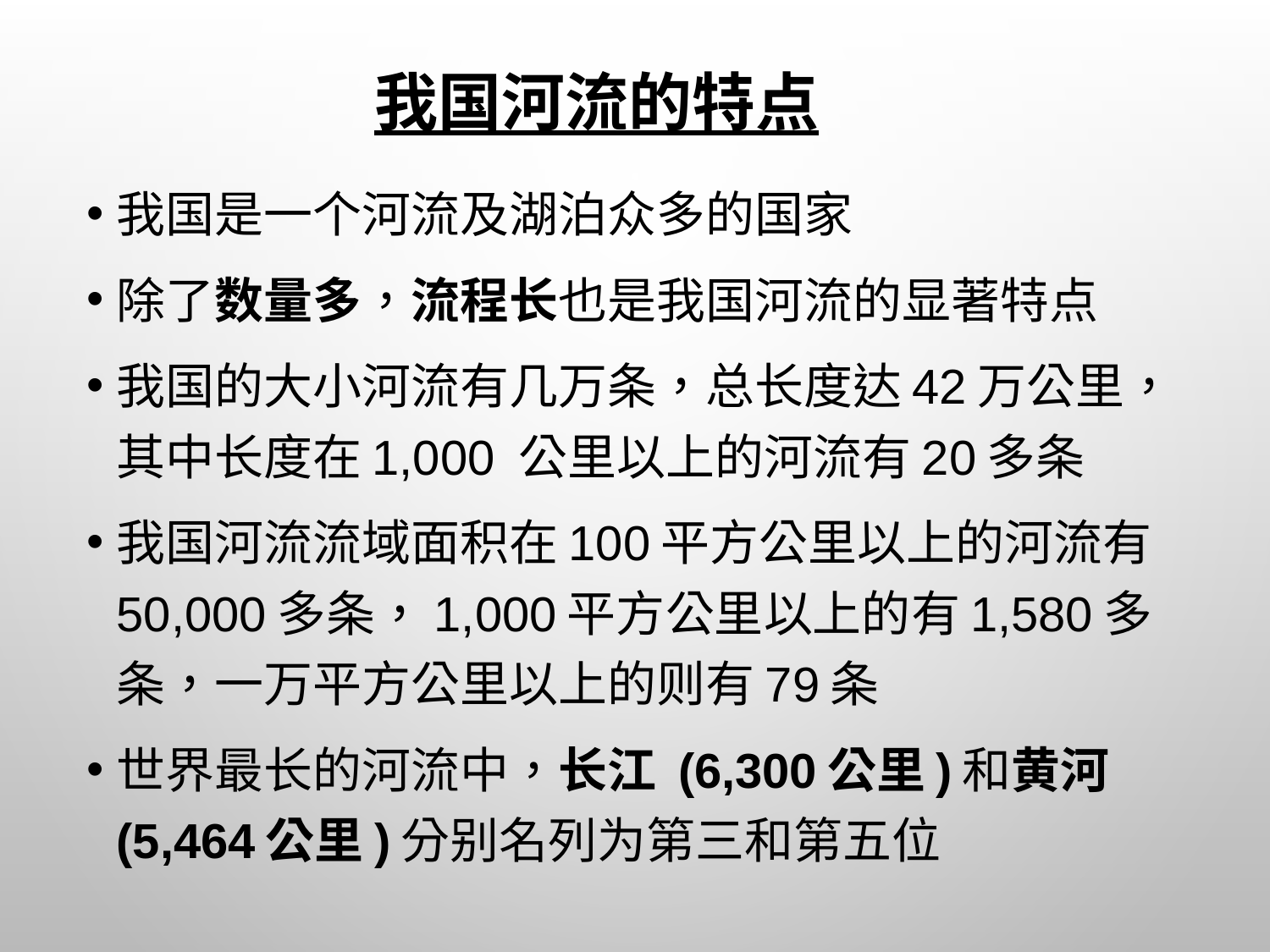

# 我国河流的特点
我国是一个河流及湖泊众多的国家
除了数量多，流程长也是我国河流的显著特点
我国的大小河流有几万条，总长度达42万公里，其中长度在1,000 公里以上的河流有20多条
我国河流流域面积在100平方公里以上的河流有50,000多条，1,000平方公里以上的有1,580多条，一万平方公里以上的则有79条
世界最长的河流中，长江 (6,300公里)和黄河(5,464公里)分别名列为第三和第五位